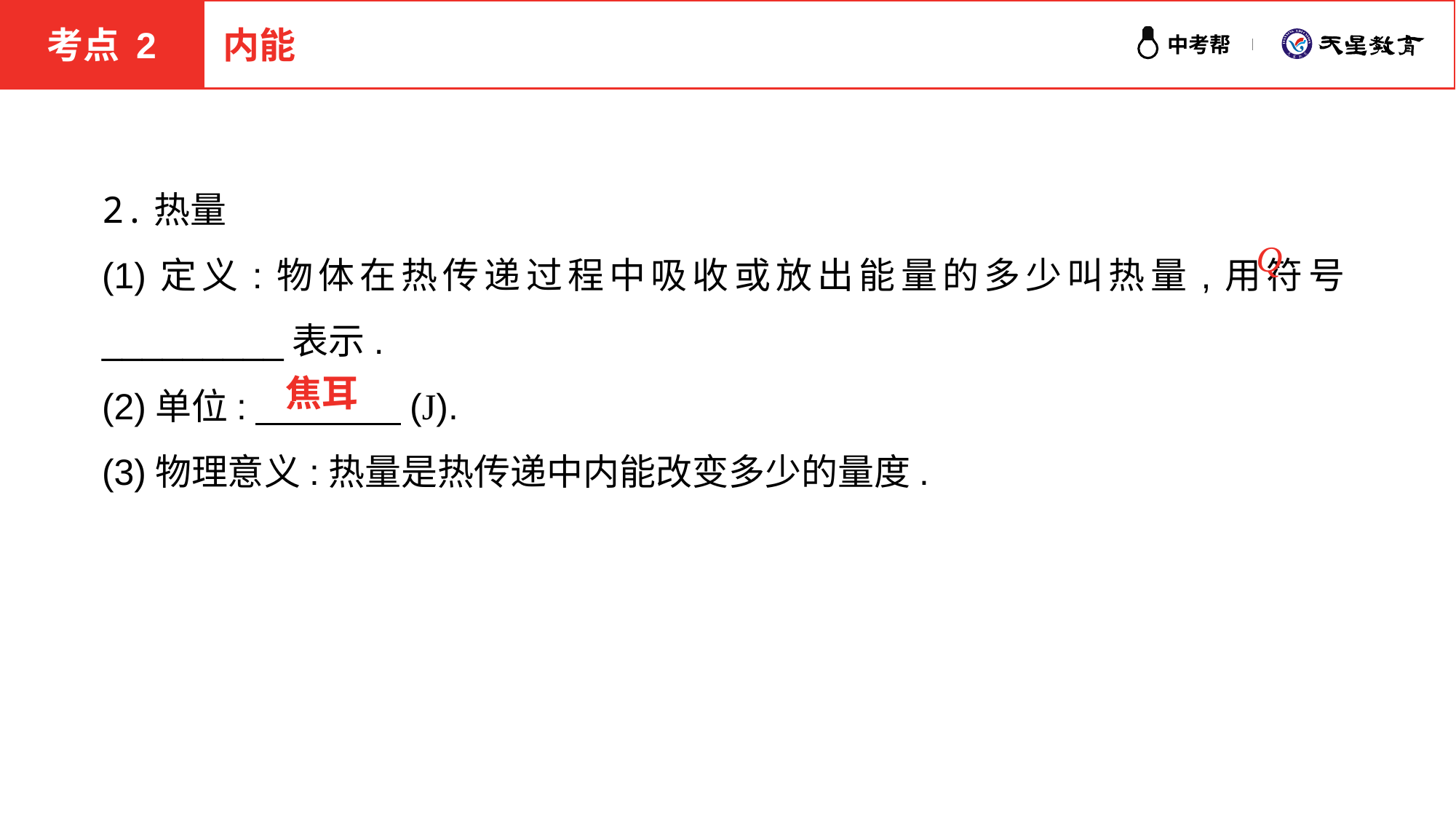

考点 2
内能
2.热量
(1)定义:物体在热传递过程中吸收或放出能量的多少叫热量,用符号_________表示.
(2)单位:　　　　(J).
(3)物理意义:热量是热传递中内能改变多少的量度.
Q
焦耳